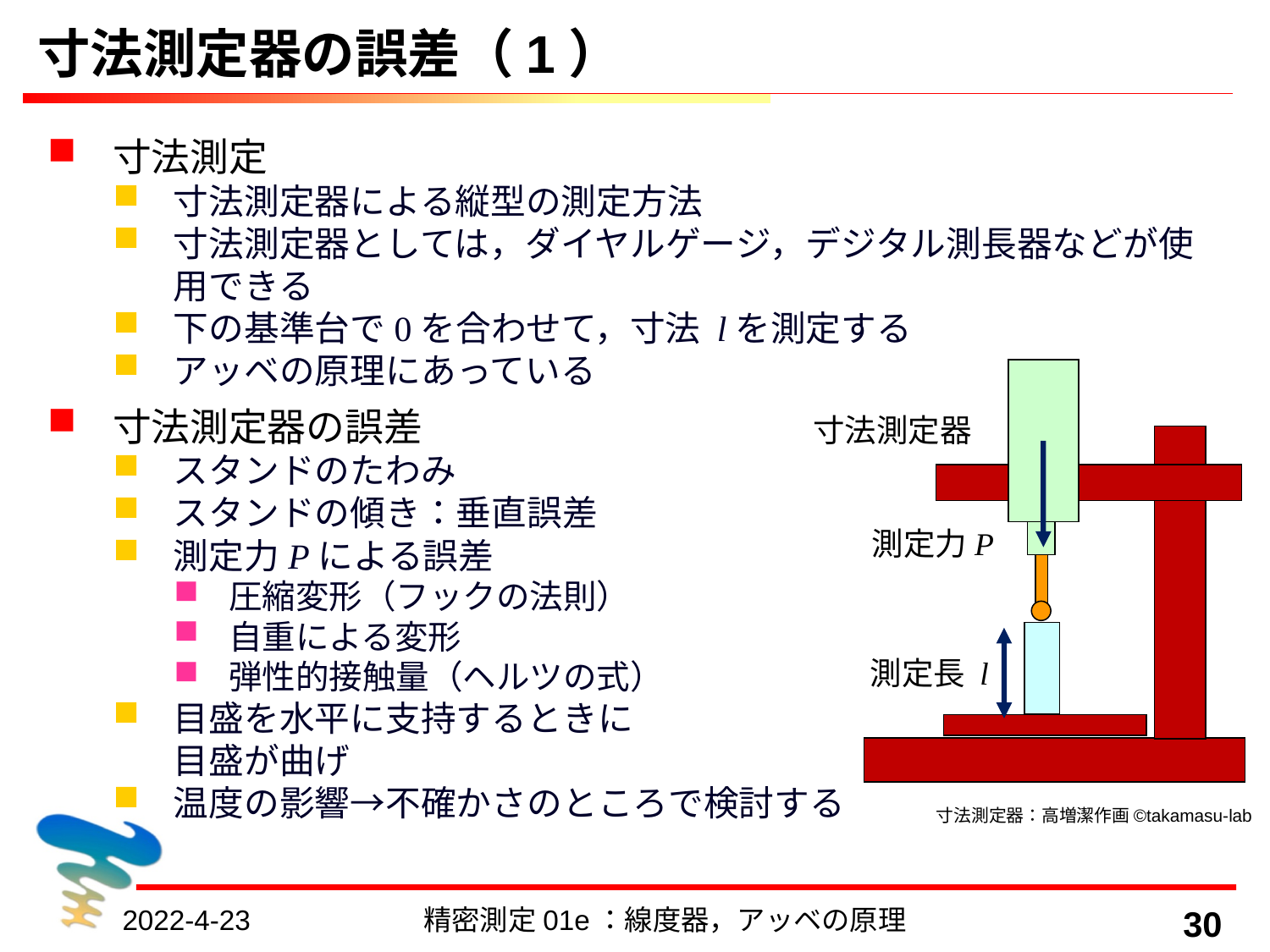

# 寸法測定器の誤差（1）
寸法測定
寸法測定器による縦型の測定方法
寸法測定器としては，ダイヤルゲージ，デジタル測長器などが使用できる
下の基準台で0を合わせて，寸法 lを測定する
アッベの原理にあっている
寸法測定器の誤差
スタンドのたわみ
スタンドの傾き：垂直誤差
測定力Pによる誤差
圧縮変形（フックの法則）
自重による変形
弾性的接触量（ヘルツの式）
目盛を水平に支持するときに
目盛が曲げ
温度の影響→不確かさのところで検討する

寸法測定器

測定力P

測定長 l

寸法測定器：高増潔作画©takamasu-lab
2022-4-23
精密測定01e：線度器，アッベの原理
30